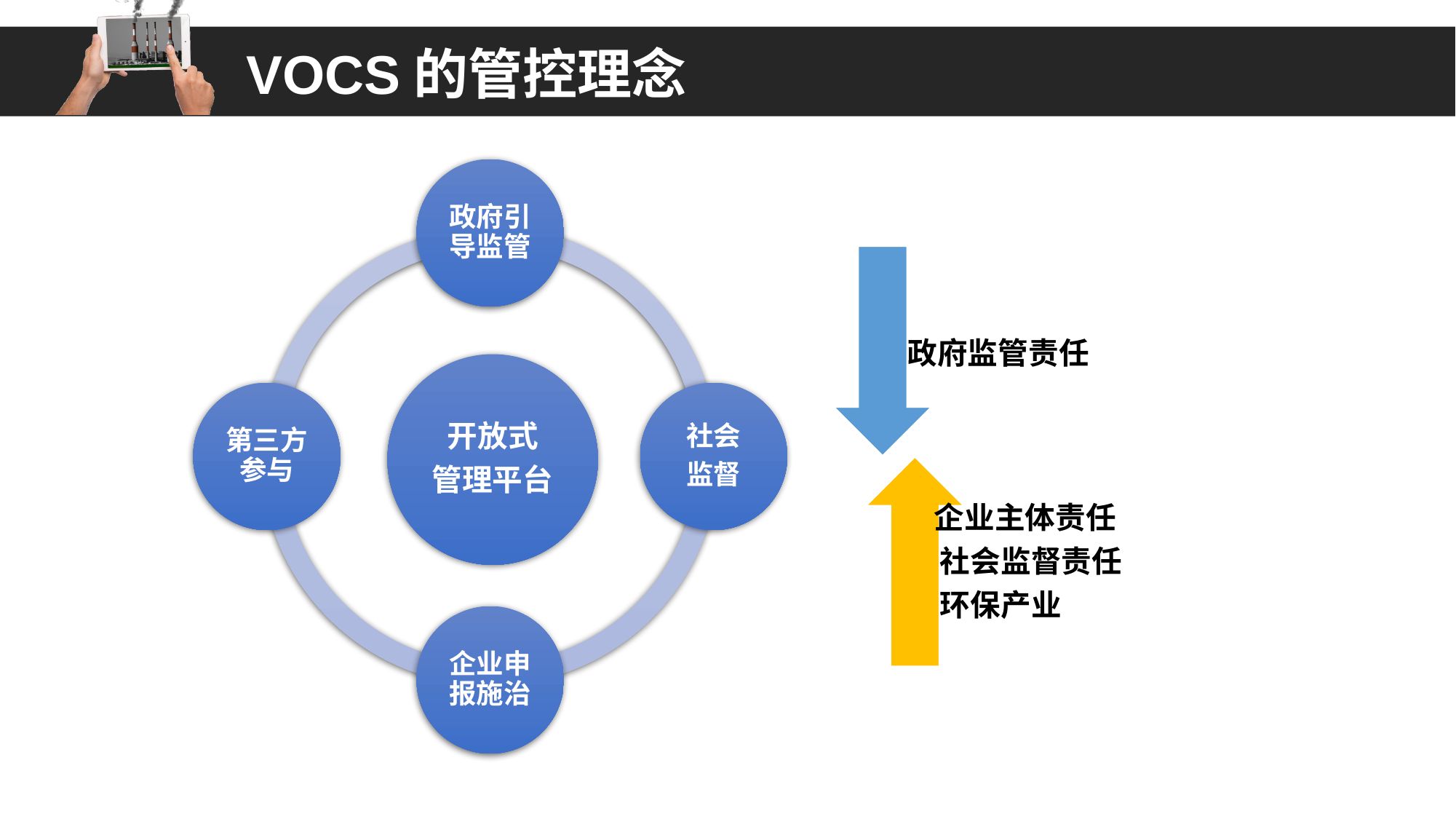

VOCs的管控理念
开放式
管理平台
政府引导监管
社会
监督
企业申报施治
第三方参与

       政府监管责任
       企业主体责任
       社会监督责任
       环保产业